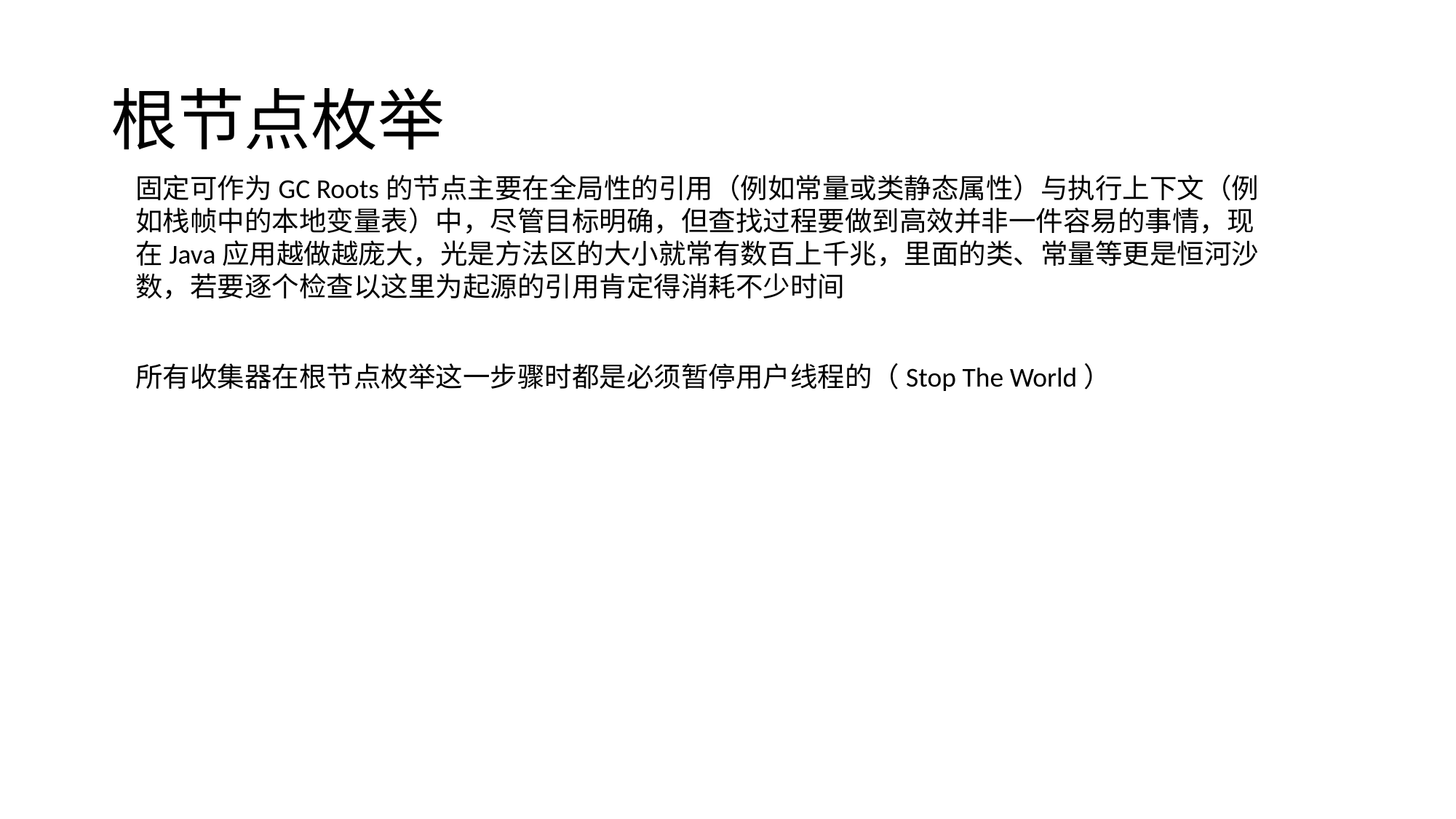

# 根节点枚举
固定可作为GC Roots的节点主要在全局性的引用（例如常量或类静态属性）与执行上下文（例如栈帧中的本地变量表）中，尽管目标明确，但查找过程要做到高效并非一件容易的事情，现在Java应用越做越庞大，光是方法区的大小就常有数百上千兆，里面的类、常量等更是恒河沙数，若要逐个检查以这里为起源的引用肯定得消耗不少时间
所有收集器在根节点枚举这一步骤时都是必须暂停用户线程的（Stop The World）